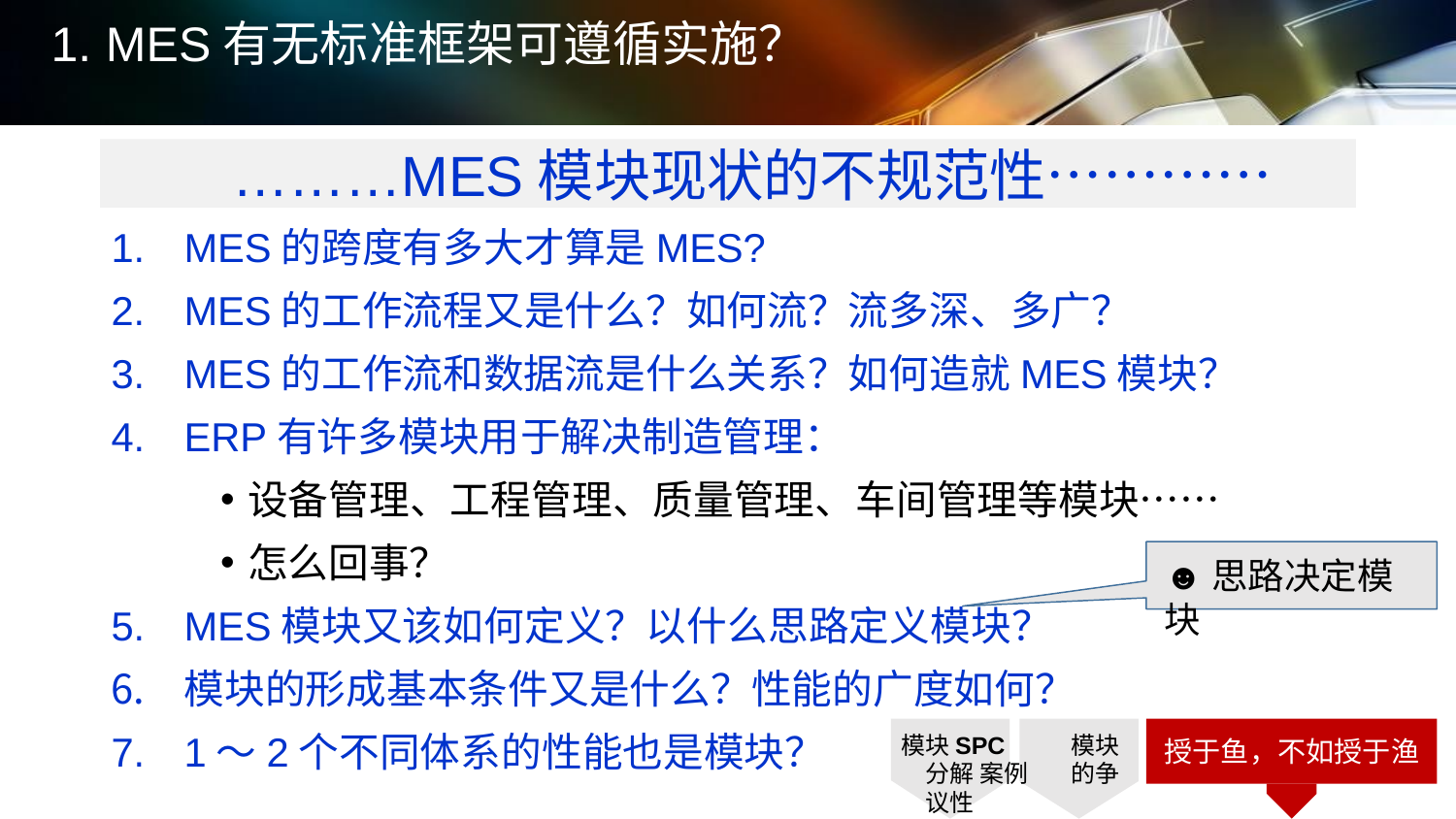

# 1. MES有无标准框架可遵循实施？
………MES模块现状的不规范性…………
MES的跨度有多大才算是MES?
MES的工作流程又是什么？如何流？流多深、多广？
MES的工作流和数据流是什么关系？如何造就MES模块？
ERP有许多模块用于解决制造管理：
设备管理、工程管理、质量管理、车间管理等模块……
怎么回事？
MES模块又该如何定义？以什么思路定义模块？
模块的形成基本条件又是什么？性能的广度如何？
1～2个不同体系的性能也是模块？

☻思路决定模块

模块SPC	模块分解 案例	的争议性
授于鱼，不如授于渔